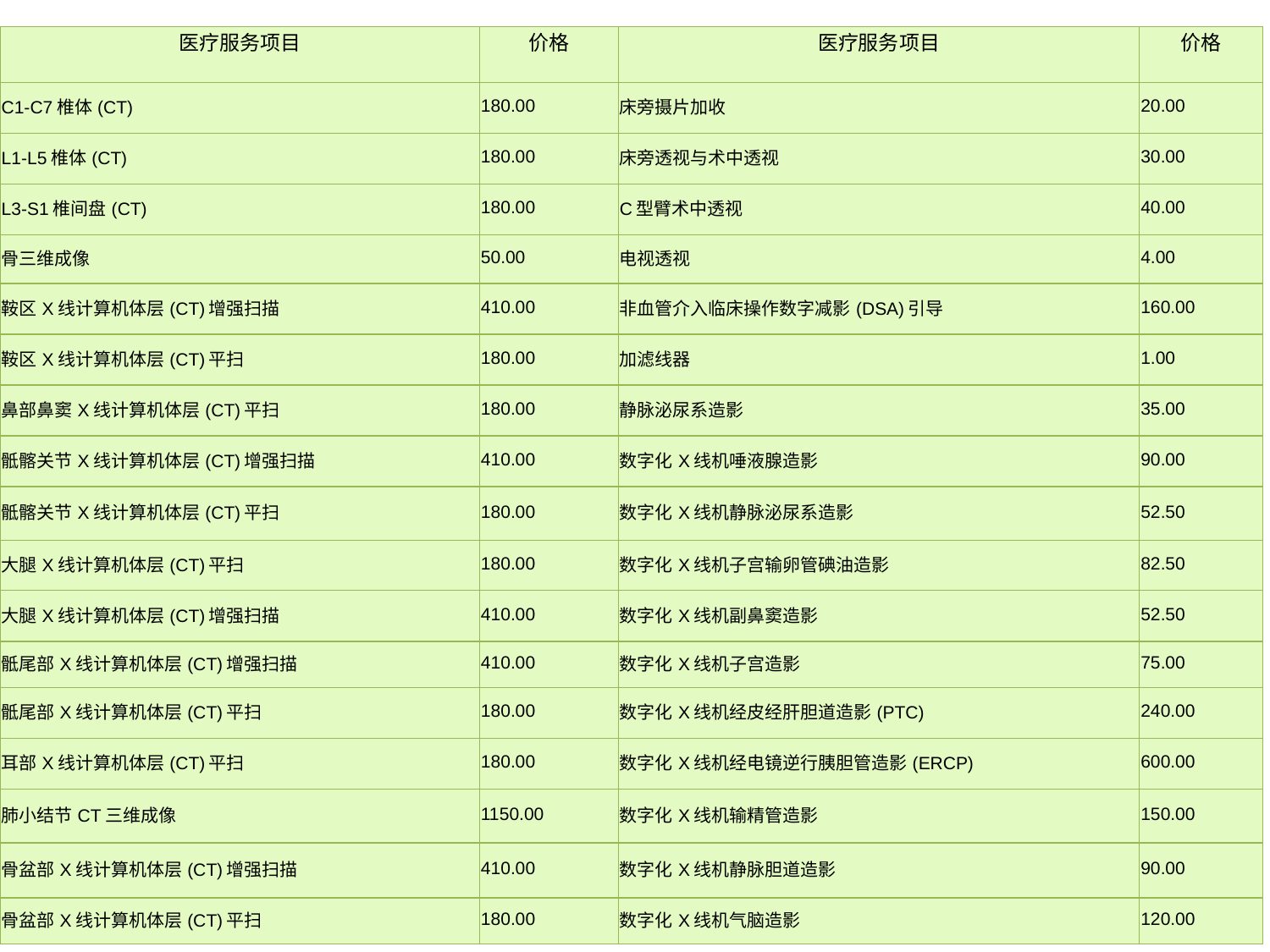

| 医疗服务项目 | 价格 | 医疗服务项目 | 价格 |
| --- | --- | --- | --- |
| C1-C7椎体(CT) | 180.00 | 床旁摄片加收 | 20.00 |
| L1-L5椎体(CT) | 180.00 | 床旁透视与术中透视 | 30.00 |
| L3-S1椎间盘(CT) | 180.00 | C型臂术中透视 | 40.00 |
| 骨三维成像 | 50.00 | 电视透视 | 4.00 |
| 鞍区X线计算机体层(CT)增强扫描 | 410.00 | 非血管介入临床操作数字减影(DSA)引导 | 160.00 |
| 鞍区X线计算机体层(CT)平扫 | 180.00 | 加滤线器 | 1.00 |
| 鼻部鼻窦X线计算机体层(CT)平扫 | 180.00 | 静脉泌尿系造影 | 35.00 |
| 骶髂关节X线计算机体层(CT)增强扫描 | 410.00 | 数字化X线机唾液腺造影 | 90.00 |
| 骶髂关节X线计算机体层(CT)平扫 | 180.00 | 数字化X线机静脉泌尿系造影 | 52.50 |
| 大腿X线计算机体层(CT)平扫 | 180.00 | 数字化X线机子宫输卵管碘油造影 | 82.50 |
| 大腿X线计算机体层(CT)增强扫描 | 410.00 | 数字化X线机副鼻窦造影 | 52.50 |
| 骶尾部X线计算机体层(CT)增强扫描 | 410.00 | 数字化X线机子宫造影 | 75.00 |
| 骶尾部X线计算机体层(CT)平扫 | 180.00 | 数字化X线机经皮经肝胆道造影(PTC) | 240.00 |
| 耳部X线计算机体层(CT)平扫 | 180.00 | 数字化X线机经电镜逆行胰胆管造影(ERCP) | 600.00 |
| 肺小结节CT三维成像 | 1150.00 | 数字化X线机输精管造影 | 150.00 |
| 骨盆部X线计算机体层(CT)增强扫描 | 410.00 | 数字化X线机静脉胆道造影 | 90.00 |
| 骨盆部X线计算机体层(CT)平扫 | 180.00 | 数字化X线机气脑造影 | 120.00 |